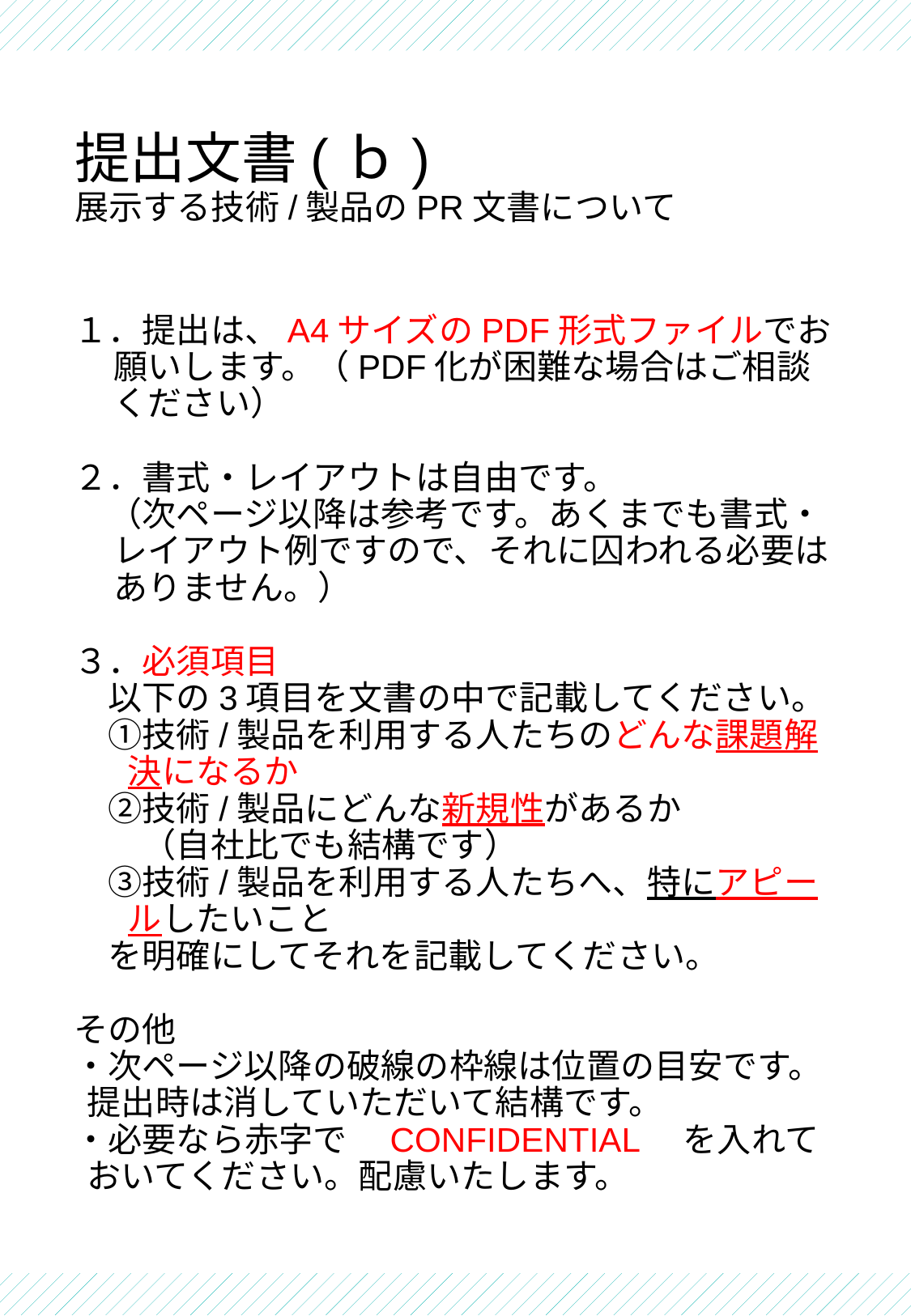

# 提出文書(ｂ) 展示する技術/製品のPR文書について
１．提出は、A4サイズのPDF形式ファイルでお願いします。（PDF化が困難な場合はご相談ください）

２．書式・レイアウトは自由です。
　（次ページ以降は参考です。あくまでも書式・レイアウト例ですので、それに囚われる必要はありません。）

３．必須項目
　以下の3項目を文書の中で記載してください。
　①技術/製品を利用する人たちのどんな課題解決になるか
　②技術/製品にどんな新規性があるか
　　（自社比でも結構です）
　③技術/製品を利用する人たちへ、特にアピールしたいこと
　を明確にしてそれを記載してください。

その他
・次ページ以降の破線の枠線は位置の目安です。提出時は消していただいて結構です。
・必要なら赤字で　CONFIDENTIAL　を入れておいてください。配慮いたします。